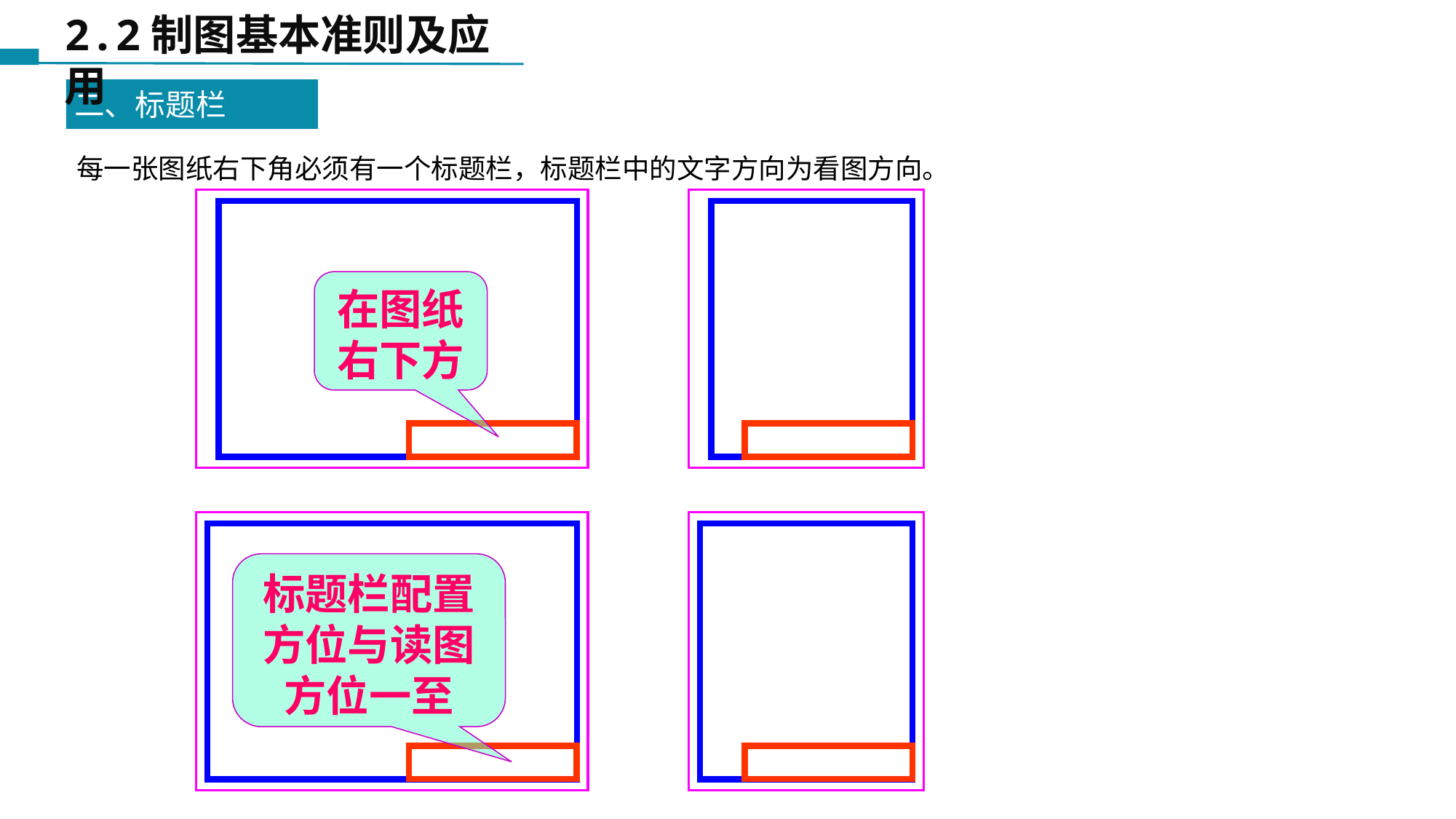

2.2制图基本准则及应用

二、标题栏
每一张图纸右下角必须有一个标题栏，标题栏中的文字方向为看图方向。

在图纸右下方

标题栏配置方位与读图方位一至
标题数字等都可以通过点击和重新输入进行更改，顶部“开始”面板中可以对字体、字号、颜色、行距等进行修改。建议正文12号字，1.3倍字间距。